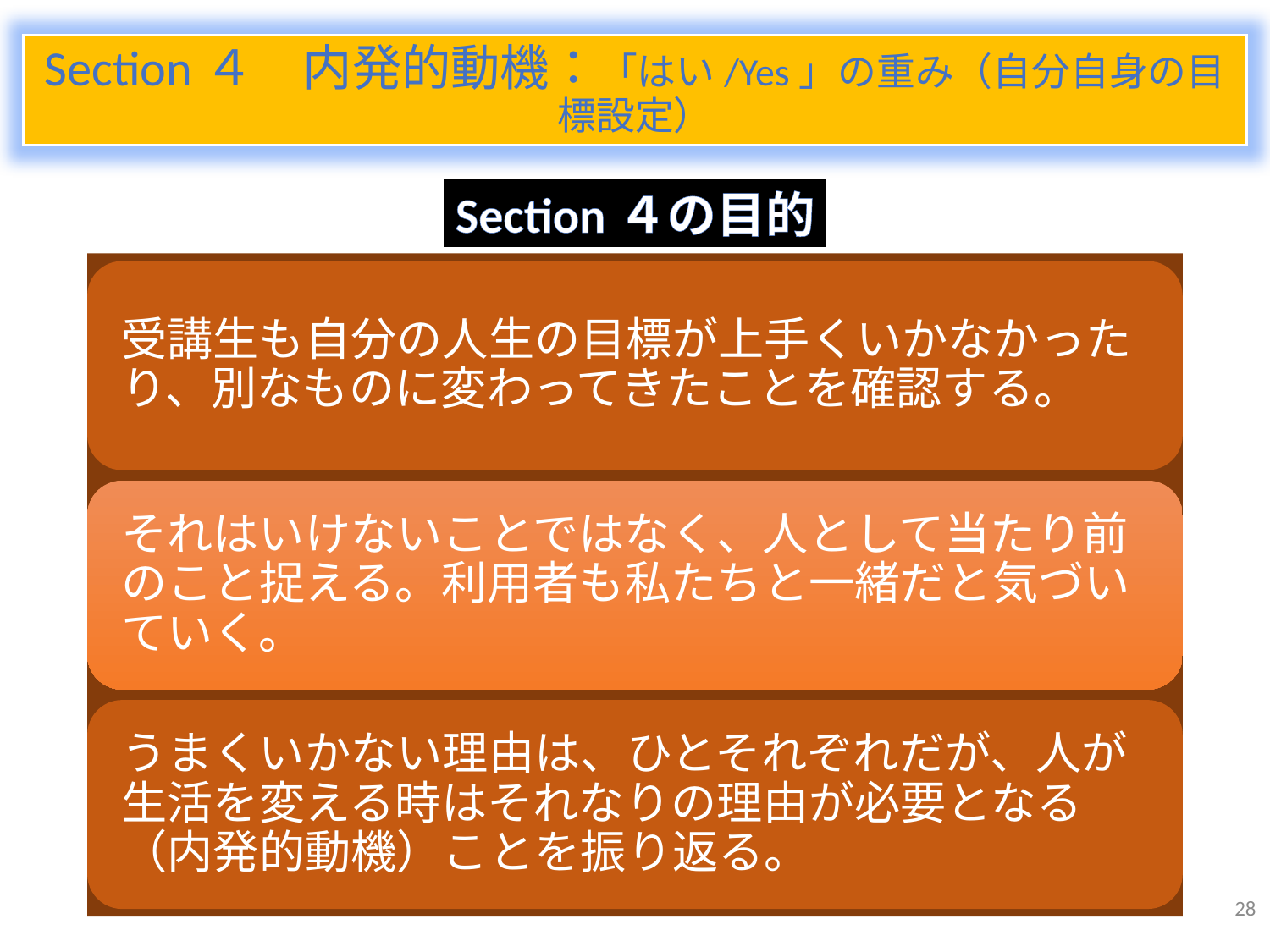

Section４　内発的動機：「はい/Yes」の重み（自分自身の目標設定）
Section４の目的
受講生も自分の人生の目標が上手くいかなかったり、別なものに変わってきたことを確認する。
それはいけないことではなく、人として当たり前のこと捉える。利用者も私たちと一緒だと気づいていく。
うまくいかない理由は、ひとそれぞれだが、人が生活を変える時はそれなりの理由が必要となる（内発的動機）ことを振り返る。
28